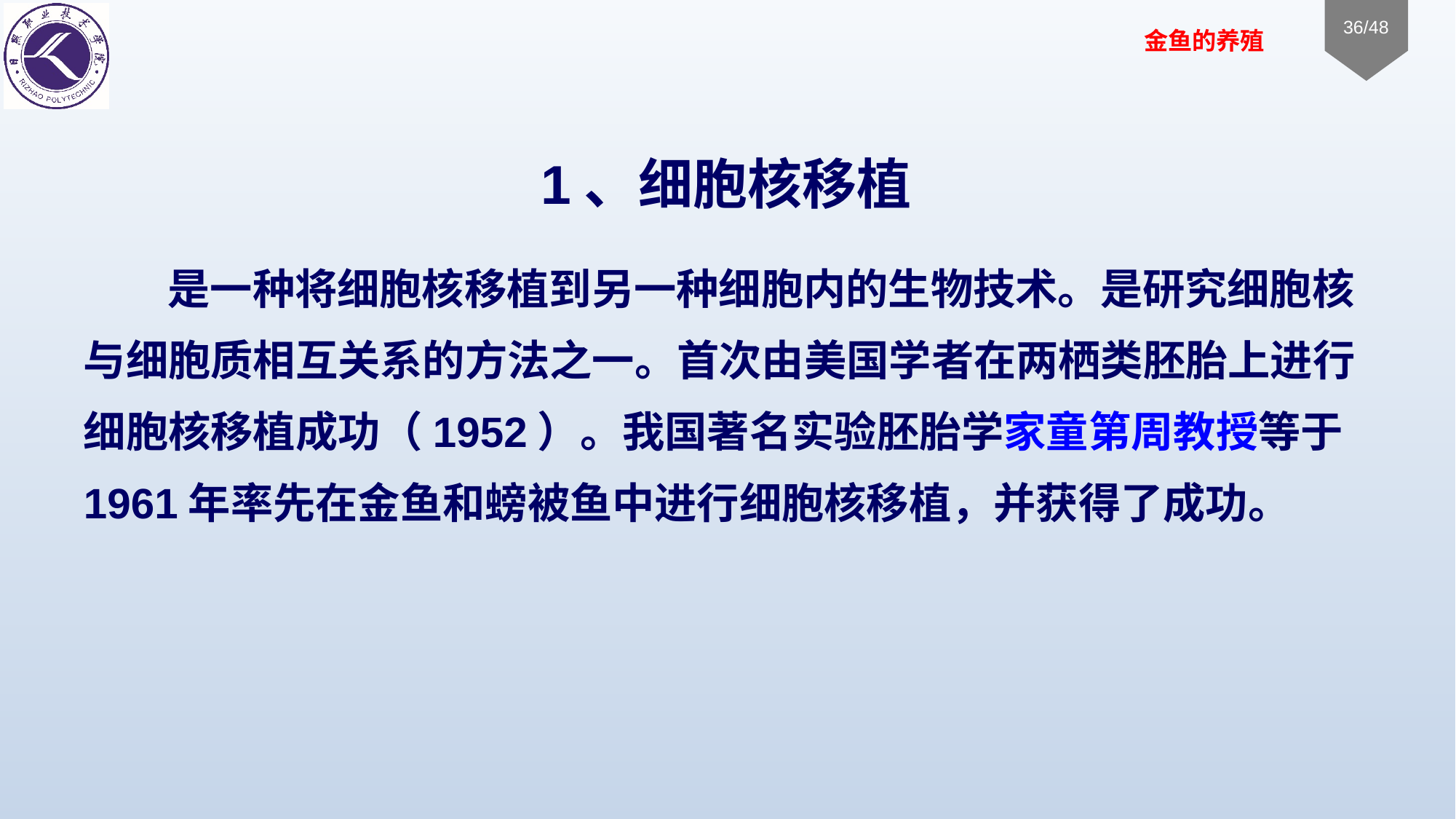

# 1、细胞核移植
    是一种将细胞核移植到另一种细胞内的生物技术。是研究细胞核与细胞质相互关系的方法之一。首次由美国学者在两栖类胚胎上进行细胞核移植成功（1952）。我国著名实验胚胎学家童第周教授等于1961年率先在金鱼和螃被鱼中进行细胞核移植，并获得了成功。